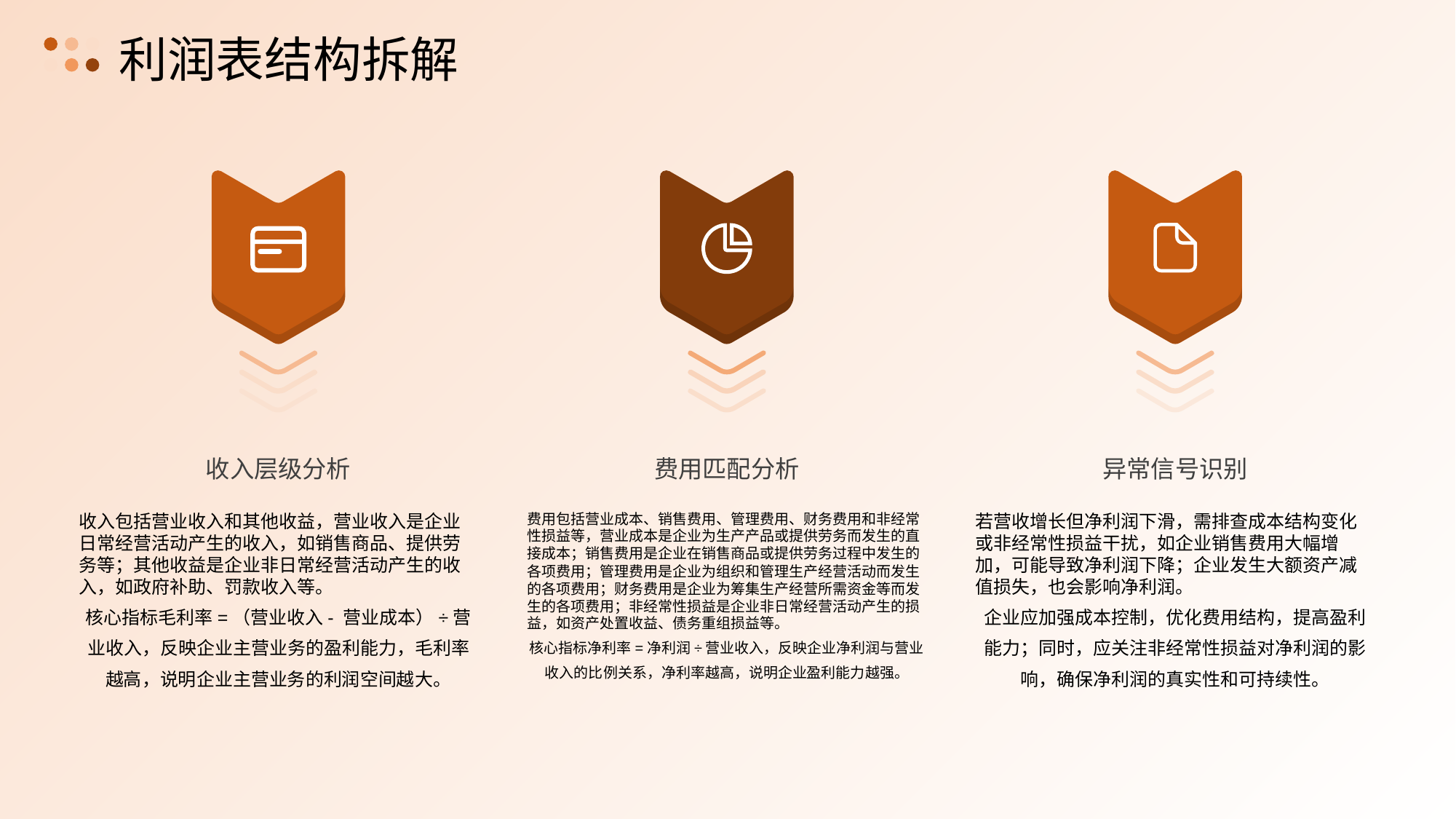

利润表结构拆解

收入层级分析
费用匹配分析
异常信号识别
收入包括营业收入和其他收益，营业收入是企业日常经营活动产生的收入，如销售商品、提供劳务等；其他收益是企业非日常经营活动产生的收入，如政府补助、罚款收入等。
核心指标毛利率=（营业收入- 营业成本）÷营业收入，反映企业主营业务的盈利能力，毛利率越高，说明企业主营业务的利润空间越大。
费用包括营业成本、销售费用、管理费用、财务费用和非经常性损益等，营业成本是企业为生产产品或提供劳务而发生的直接成本；销售费用是企业在销售商品或提供劳务过程中发生的各项费用；管理费用是企业为组织和管理生产经营活动而发生的各项费用；财务费用是企业为筹集生产经营所需资金等而发生的各项费用；非经常性损益是企业非日常经营活动产生的损益，如资产处置收益、债务重组损益等。
核心指标净利率=净利润÷营业收入，反映企业净利润与营业收入的比例关系，净利率越高，说明企业盈利能力越强。
若营收增长但净利润下滑，需排查成本结构变化或非经常性损益干扰，如企业销售费用大幅增加，可能导致净利润下降；企业发生大额资产减值损失，也会影响净利润。
企业应加强成本控制，优化费用结构，提高盈利能力；同时，应关注非经常性损益对净利润的影响，确保净利润的真实性和可持续性。